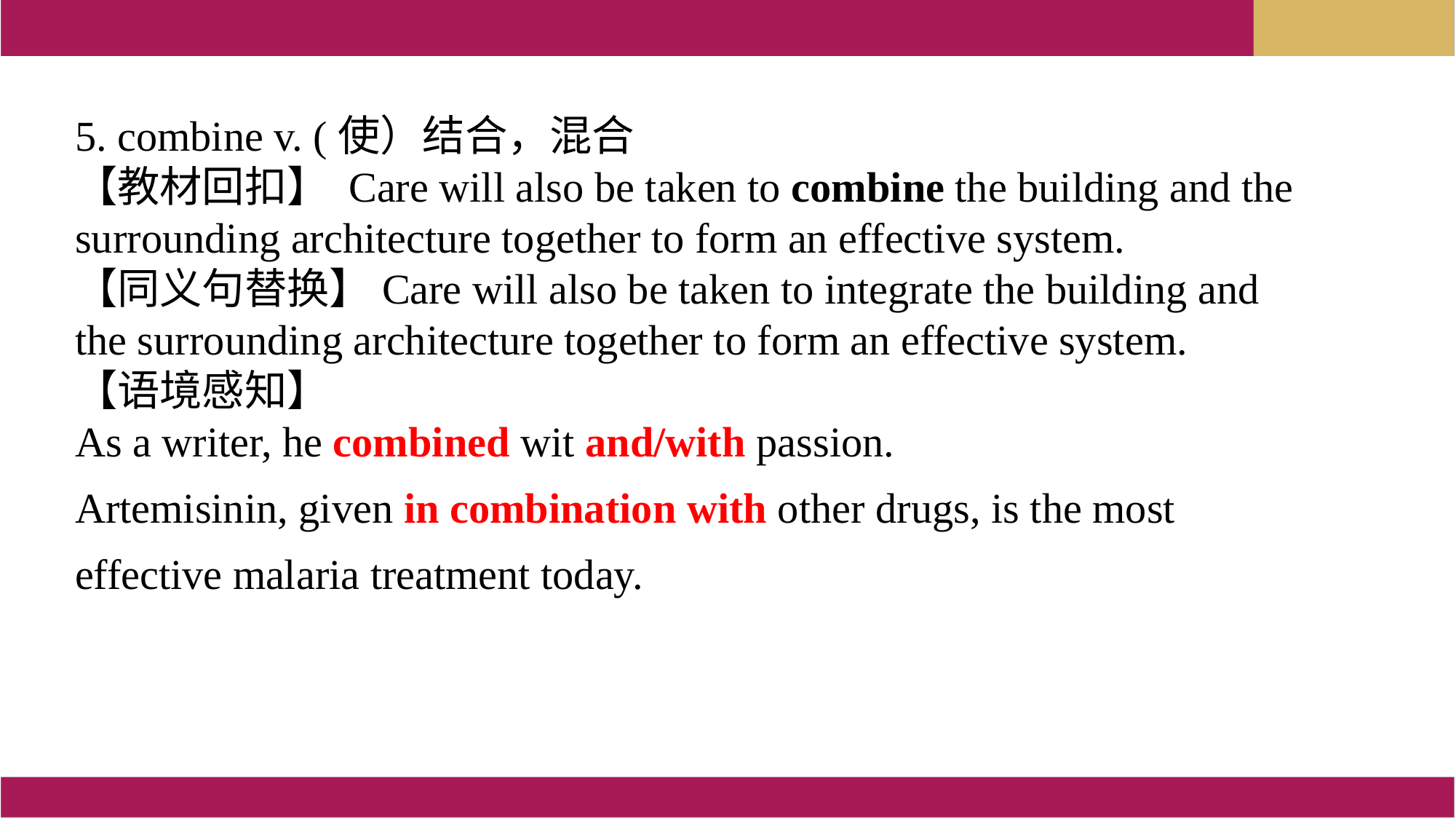

5. combine v. (使）结合，混合【教材回扣】 Care will also be taken to combine the building and the surrounding architecture together to form an effective system.【同义句替换】Care will also be taken to integrate the building and the surrounding architecture together to form an effective system.【语境感知】As a writer, he combined wit and/with passion.Artemisinin, given in combination with other drugs, is the most effective malaria treatment today.